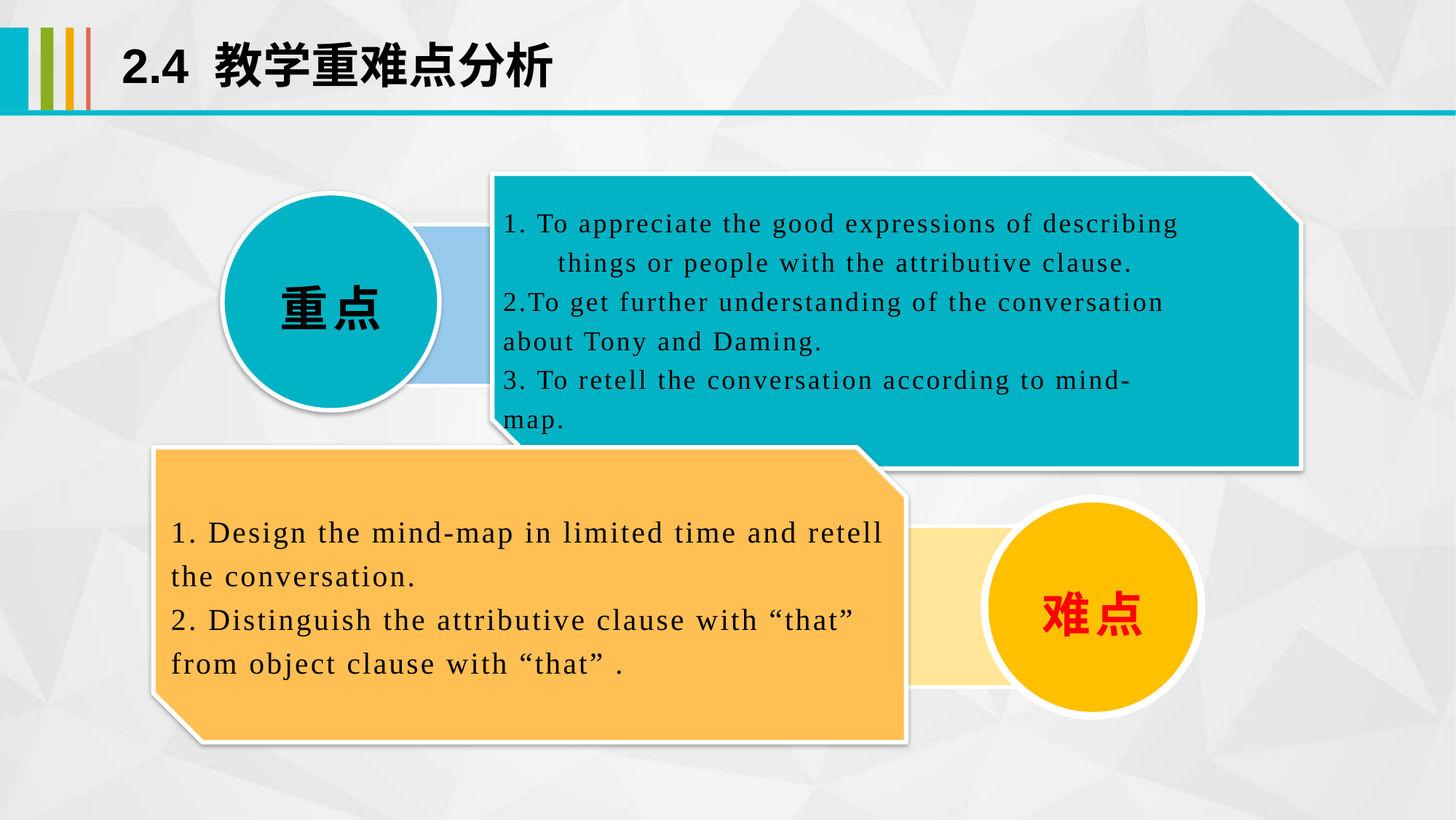

2.4 教学重难点分析

1. To appreciate the good expressions of describing        things or people with the attributive clause.
2.To get further understanding of the conversation about Tony and Daming.
3. To retell the conversation according to mind-map.
重点

难点
1. Design the mind-map in limited time and retell the conversation.
2. Distinguish the attributive clause with “that” from object clause with “that” .